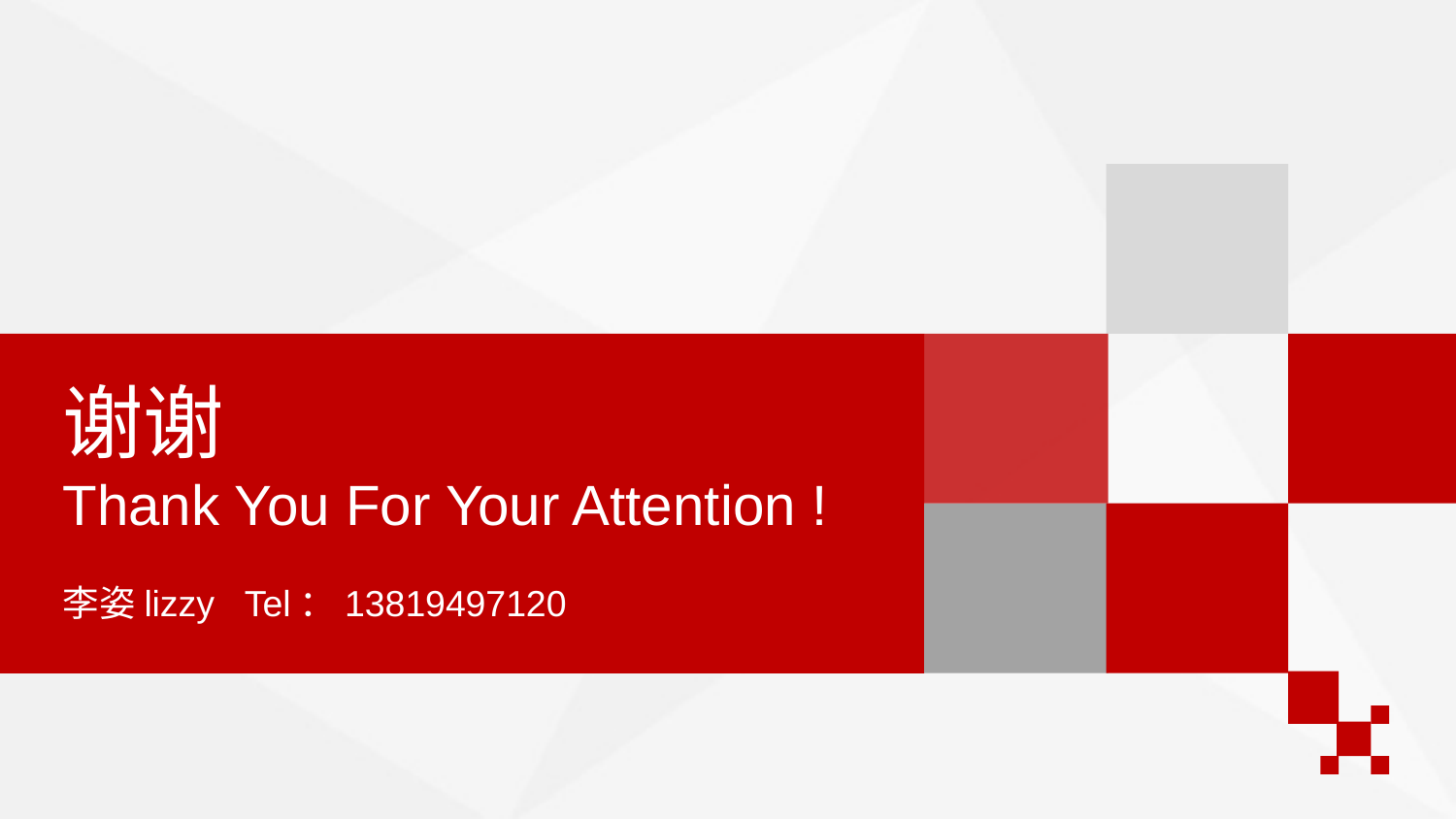

谢谢
Thank You For Your Attention !

李姿lizzy   Tel：13819497120